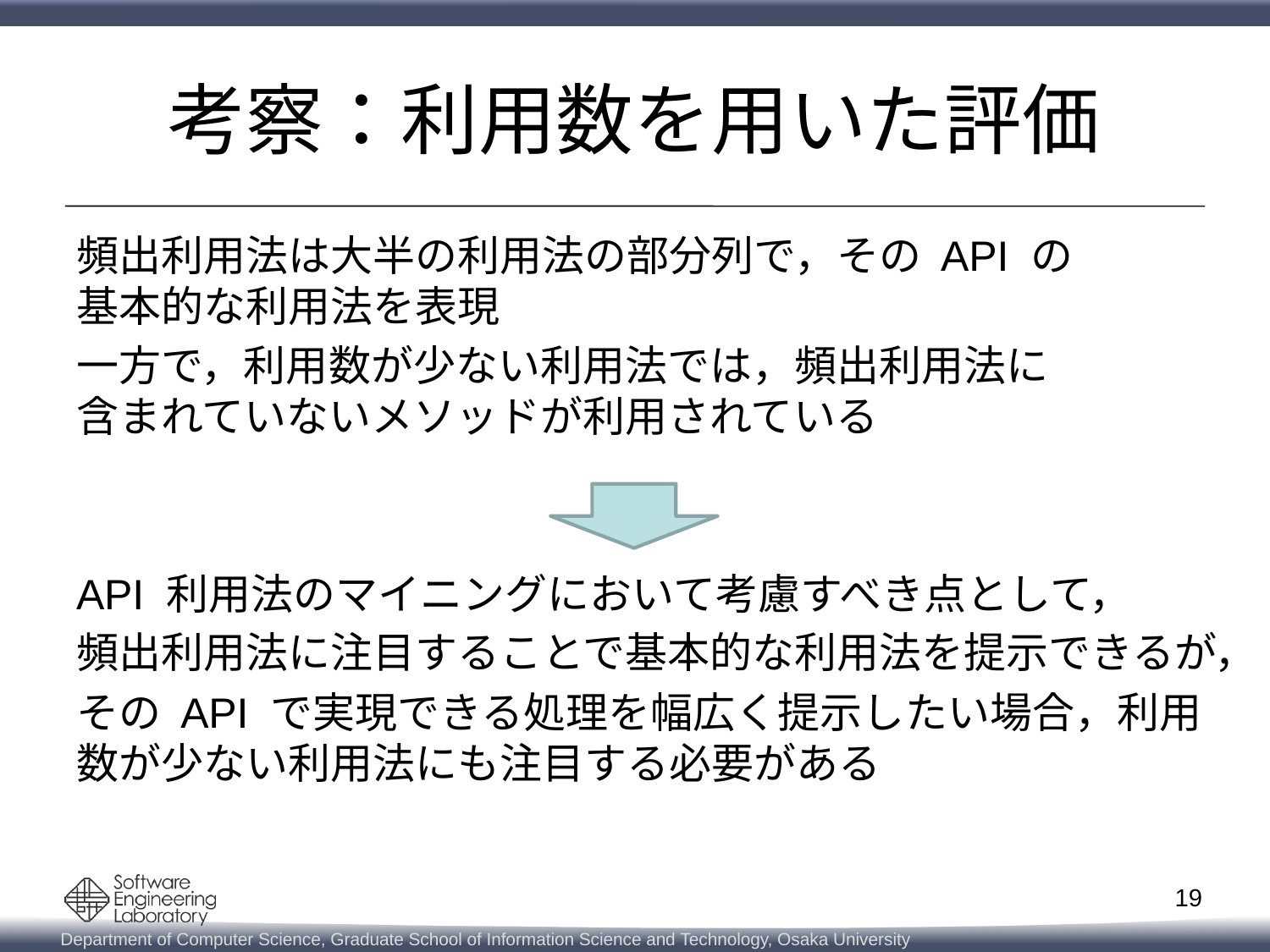

# 考察：利用数を用いた評価
頻出利用法は大半の利用法の部分列で，その API の
基本的な利用法を表現
一方で，利用数が少ない利用法では，頻出利用法に
含まれていないメソッドが利用されている

API 利用法のマイニングにおいて考慮すべき点として，
頻出利用法に注目することで基本的な利用法を提示できるが，
その API で実現できる処理を幅広く提示したい場合，利用数が少ない利用法にも注目する必要がある

19